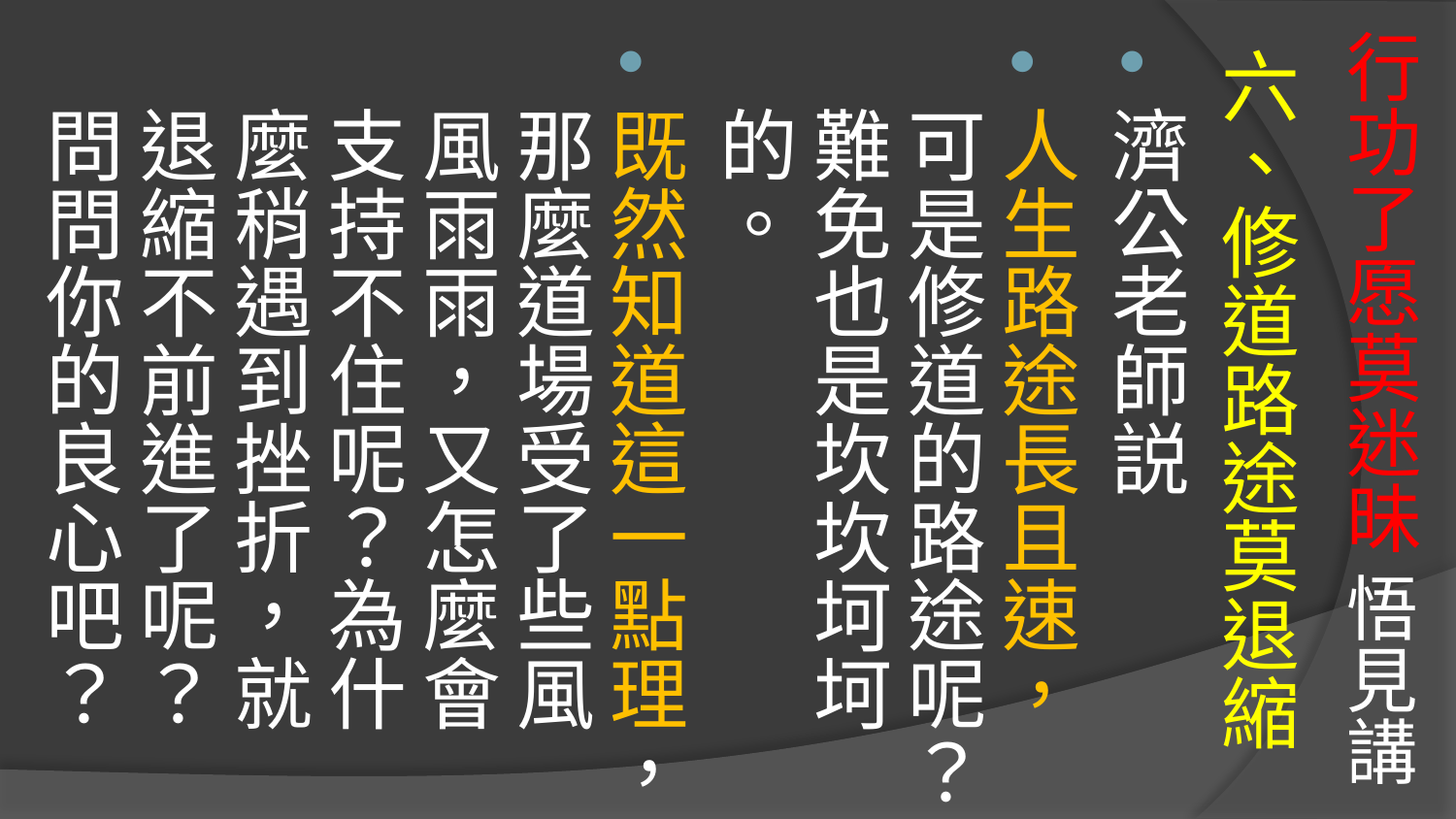

# 行功了愿莫迷昧 悟見講
六、修道路途莫退縮
濟公老師説
人生路途長且速，可是修道的路途呢？難免也是坎坎坷坷的。
既然知道這一點理，那麼道場受了些風風雨雨，又怎麼會支持不住呢？為什麼稍遇到挫折，就退縮不前進了呢？問問你的良心吧？